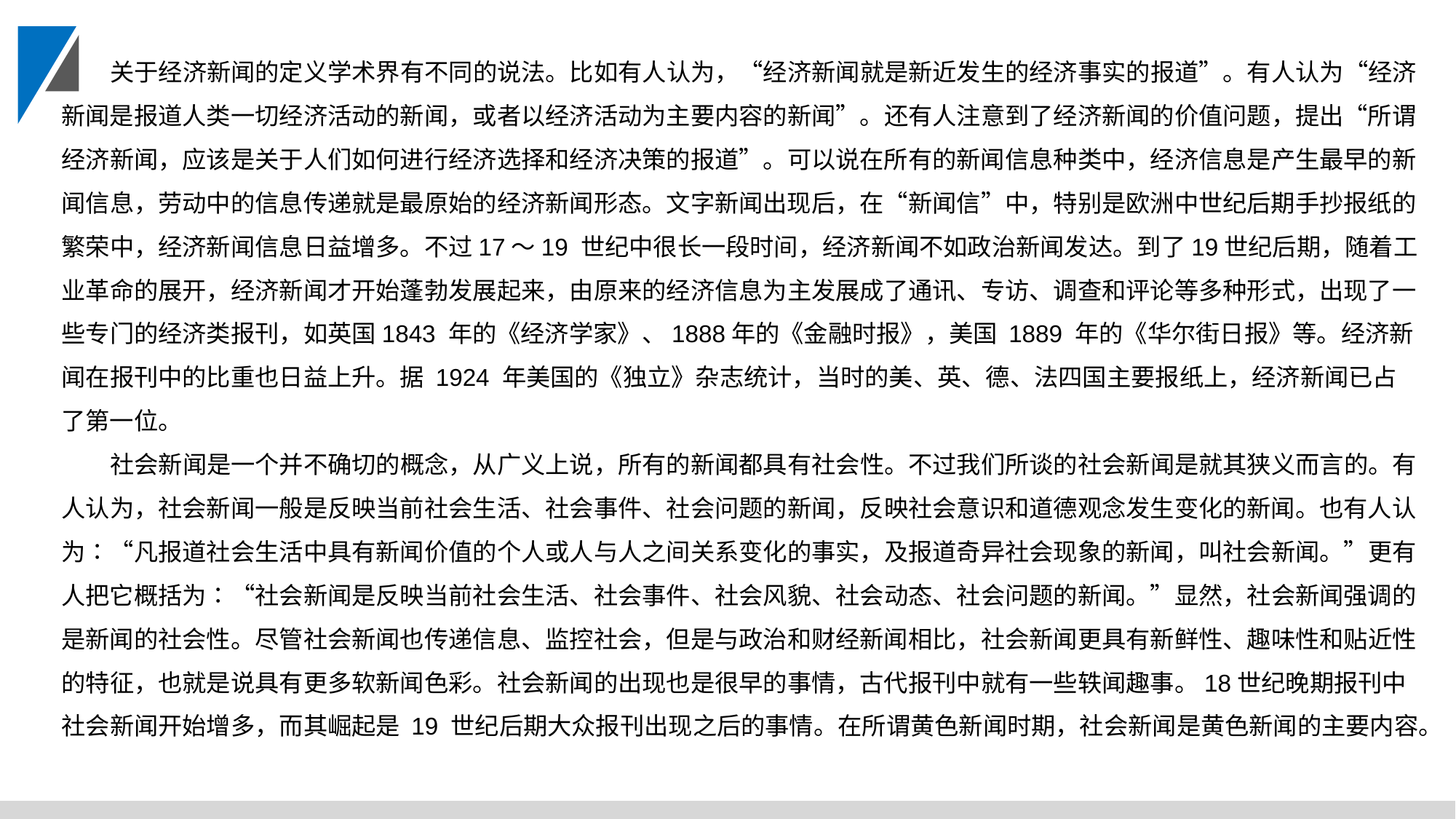

关于经济新闻的定义学术界有不同的说法。比如有人认为，“经济新闻就是新近发生的经济事实的报道”。有人认为“经济新闻是报道人类一切经济活动的新闻，或者以经济活动为主要内容的新闻”。还有人注意到了经济新闻的价值问题，提出“所谓经济新闻，应该是关于人们如何进行经济选择和经济决策的报道”。可以说在所有的新闻信息种类中，经济信息是产生最早的新闻信息，劳动中的信息传递就是最原始的经济新闻形态。文字新闻出现后，在“新闻信”中，特别是欧洲中世纪后期手抄报纸的繁荣中，经济新闻信息日益增多。不过17～19 世纪中很长一段时间，经济新闻不如政治新闻发达。到了19世纪后期，随着工业革命的展开，经济新闻才开始蓬勃发展起来，由原来的经济信息为主发展成了通讯、专访、调查和评论等多种形式，出现了一些专门的经济类报刊，如英国1843 年的《经济学家》、1888年的《金融时报》，美国 1889 年的《华尔街日报》等。经济新闻在报刊中的比重也日益上升。据 1924 年美国的《独立》杂志统计，当时的美、英、德、法四国主要报纸上，经济新闻已占了第一位。
社会新闻是一个并不确切的概念，从广义上说，所有的新闻都具有社会性。不过我们所谈的社会新闻是就其狭义而言的。有人认为，社会新闻一般是反映当前社会生活、社会事件、社会问题的新闻，反映社会意识和道德观念发生变化的新闻。也有人认为∶“凡报道社会生活中具有新闻价值的个人或人与人之间关系变化的事实，及报道奇异社会现象的新闻，叫社会新闻。”更有人把它概括为∶“社会新闻是反映当前社会生活、社会事件、社会风貌、社会动态、社会问题的新闻。”显然，社会新闻强调的是新闻的社会性。尽管社会新闻也传递信息、监控社会，但是与政治和财经新闻相比，社会新闻更具有新鲜性、趣味性和贴近性的特征，也就是说具有更多软新闻色彩。社会新闻的出现也是很早的事情，古代报刊中就有一些轶闻趣事。18世纪晚期报刊中社会新闻开始增多，而其崛起是 19 世纪后期大众报刊出现之后的事情。在所谓黄色新闻时期，社会新闻是黄色新闻的主要内容。